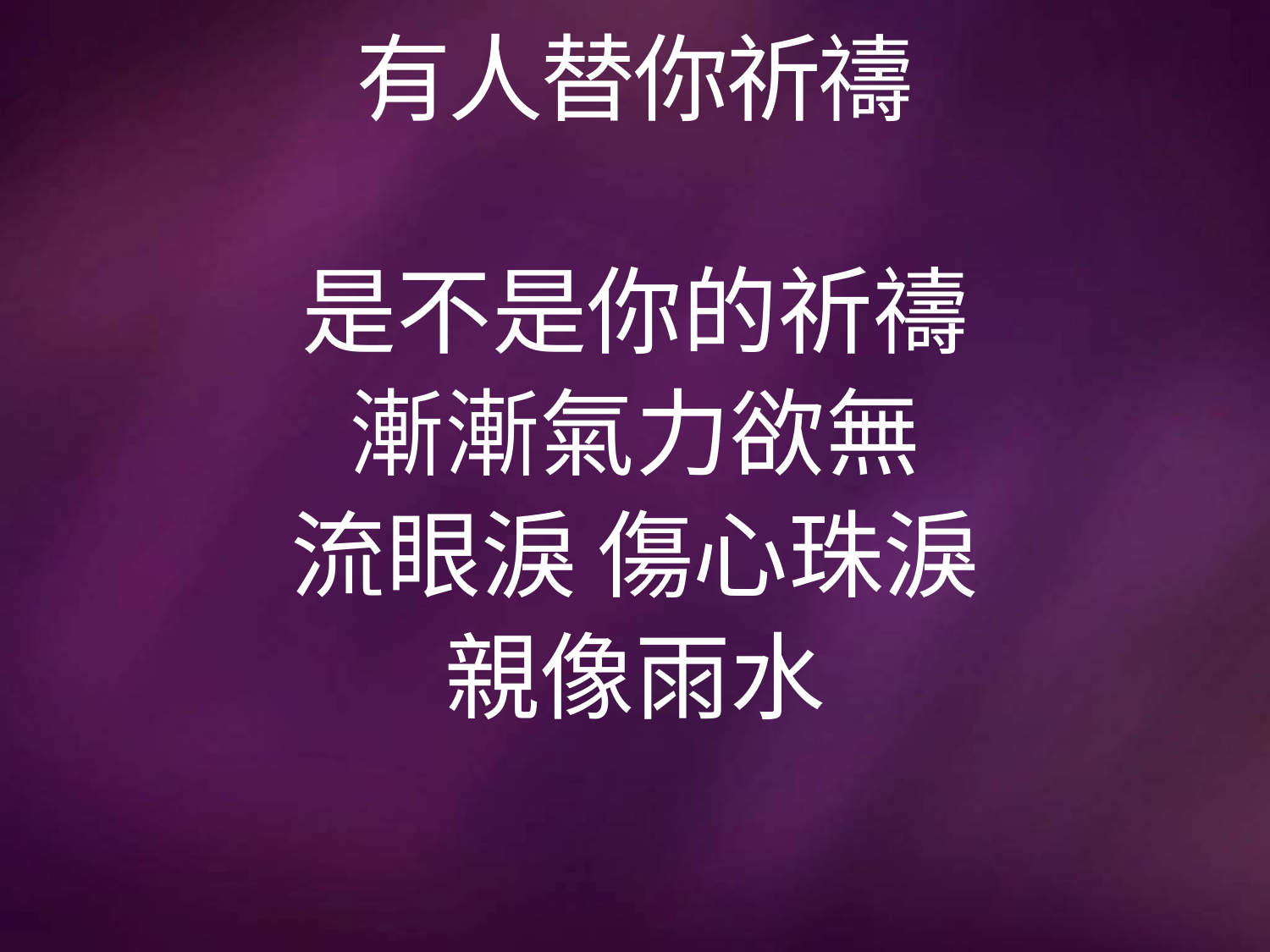

# 有人替你祈禱
是不是你的祈禱
漸漸氣力欲無
流眼淚 傷心珠淚
親像雨水